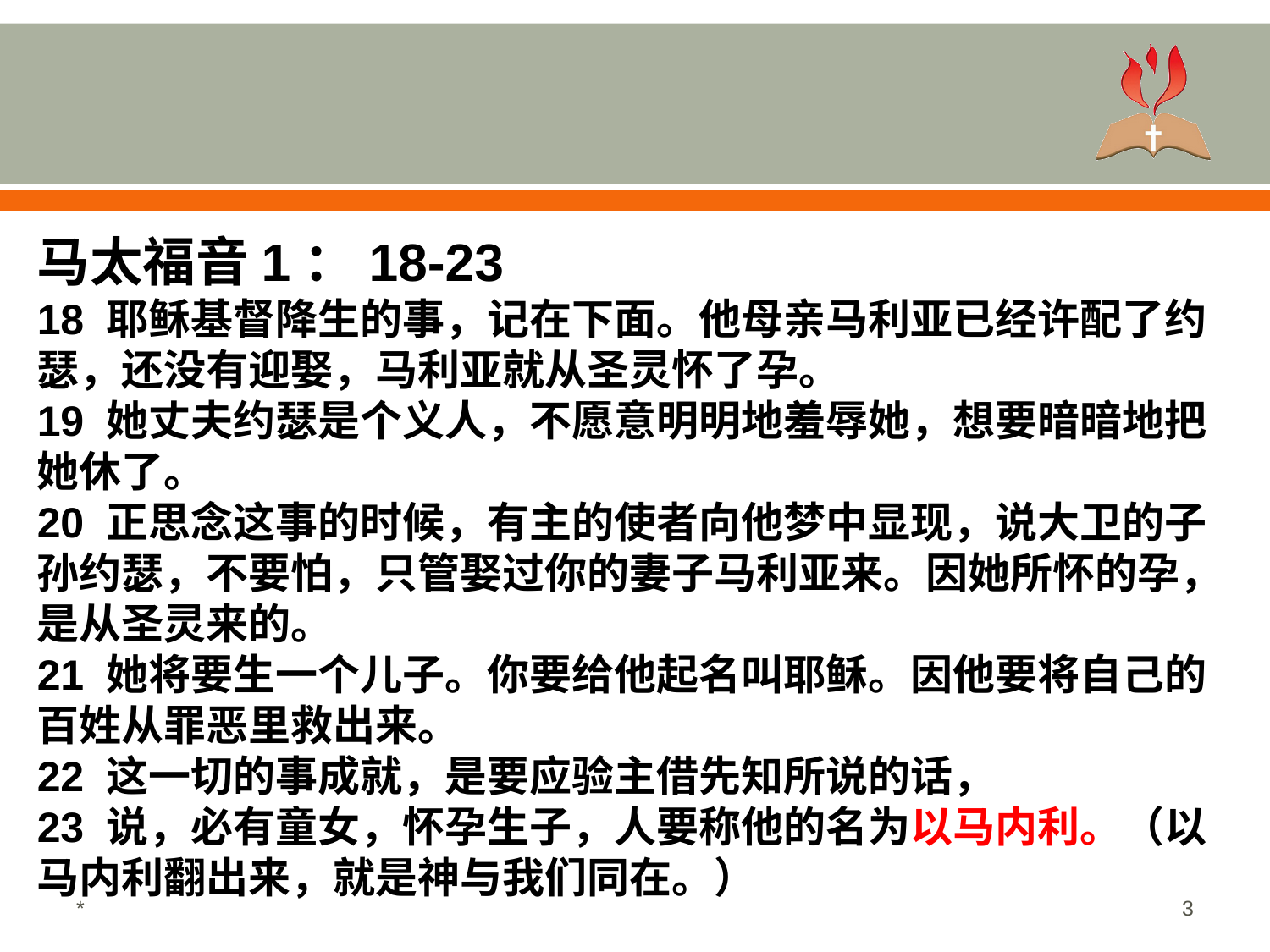

#
马太福音1：18-23
18 耶稣基督降生的事，记在下面。他母亲马利亚已经许配了约瑟，还没有迎娶，马利亚就从圣灵怀了孕。
19 她丈夫约瑟是个义人，不愿意明明地羞辱她，想要暗暗地把她休了。
20 正思念这事的时候，有主的使者向他梦中显现，说大卫的子孙约瑟，不要怕，只管娶过你的妻子马利亚来。因她所怀的孕，是从圣灵来的。
21 她将要生一个儿子。你要给他起名叫耶稣。因他要将自己的百姓从罪恶里救出来。
22 这一切的事成就，是要应验主借先知所说的话，
23 说，必有童女，怀孕生子，人要称他的名为以马内利。（以马内利翻出来，就是神与我们同在。）

*
3